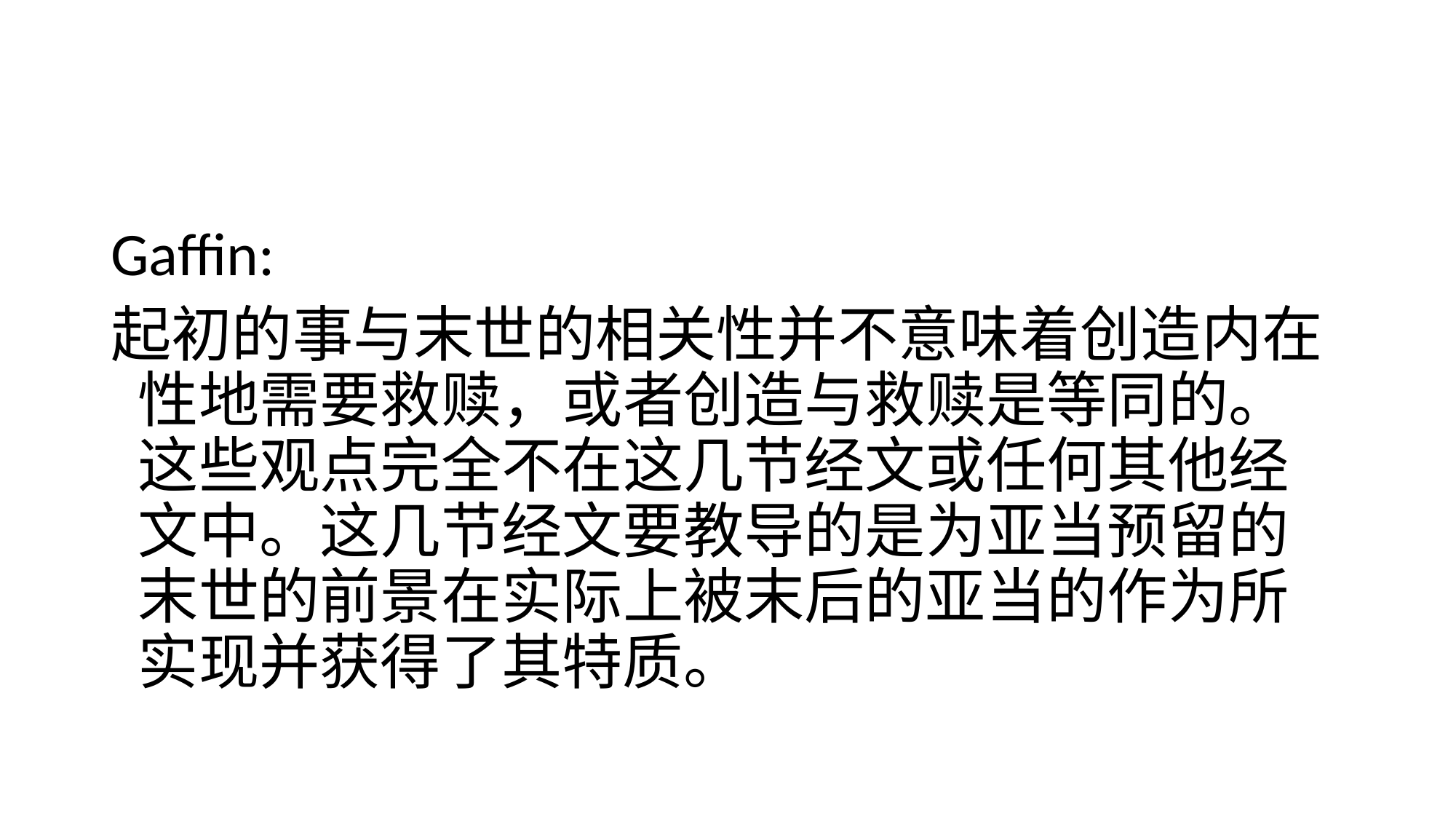

#
Gaffin:
起初的事与末世的相关性并不意味着创造内在性地需要救赎，或者创造与救赎是等同的。这些观点完全不在这几节经文或任何其他经文中。这几节经文要教导的是为亚当预留的末世的前景在实际上被末后的亚当的作为所实现并获得了其特质。